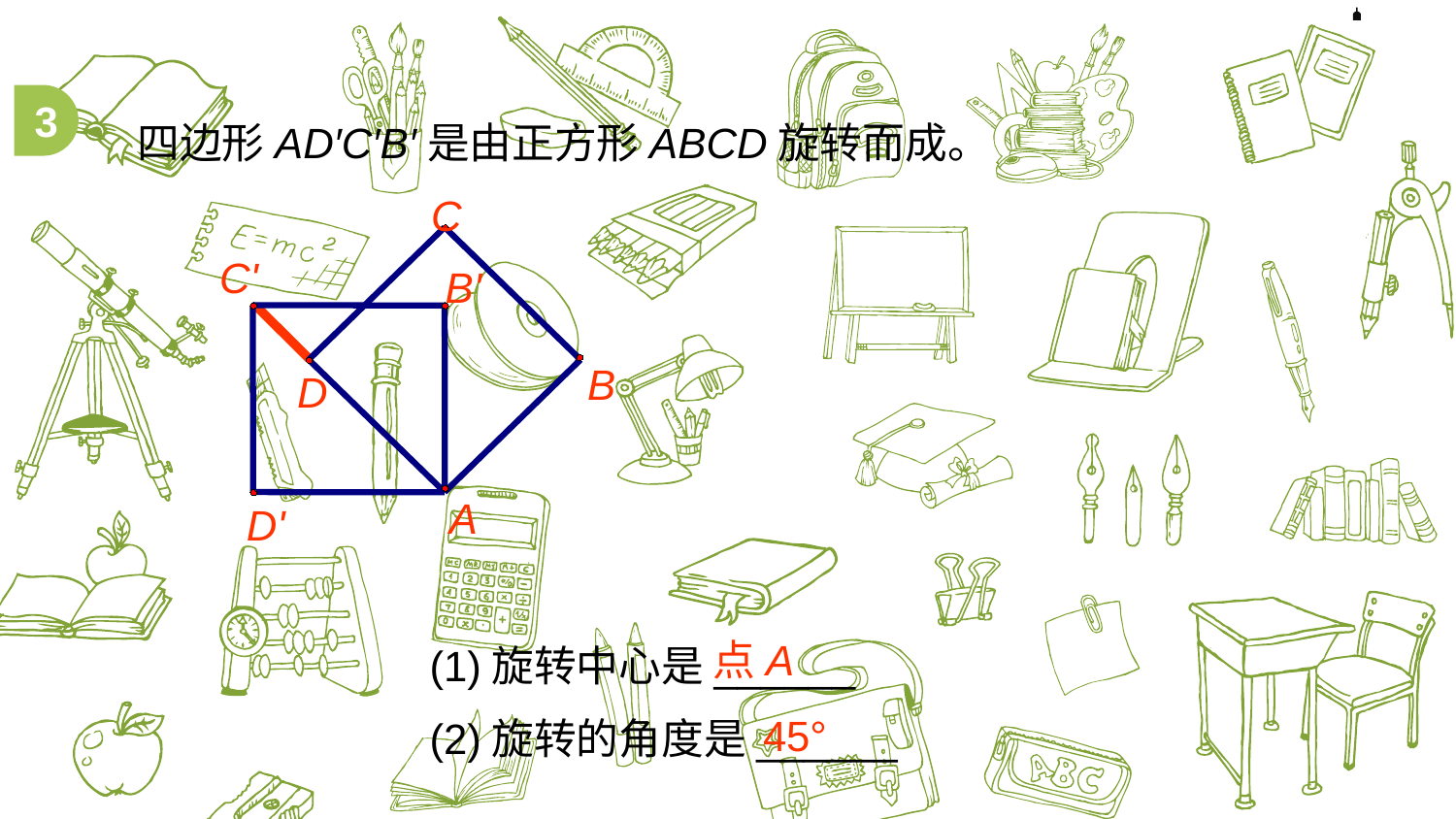

3
四边形AD′C′B′是由正方形ABCD旋转而成。
C

C'
B'

B

D

A

D'
点A
(1)旋转中心是______
(2)旋转的角度是______
45°